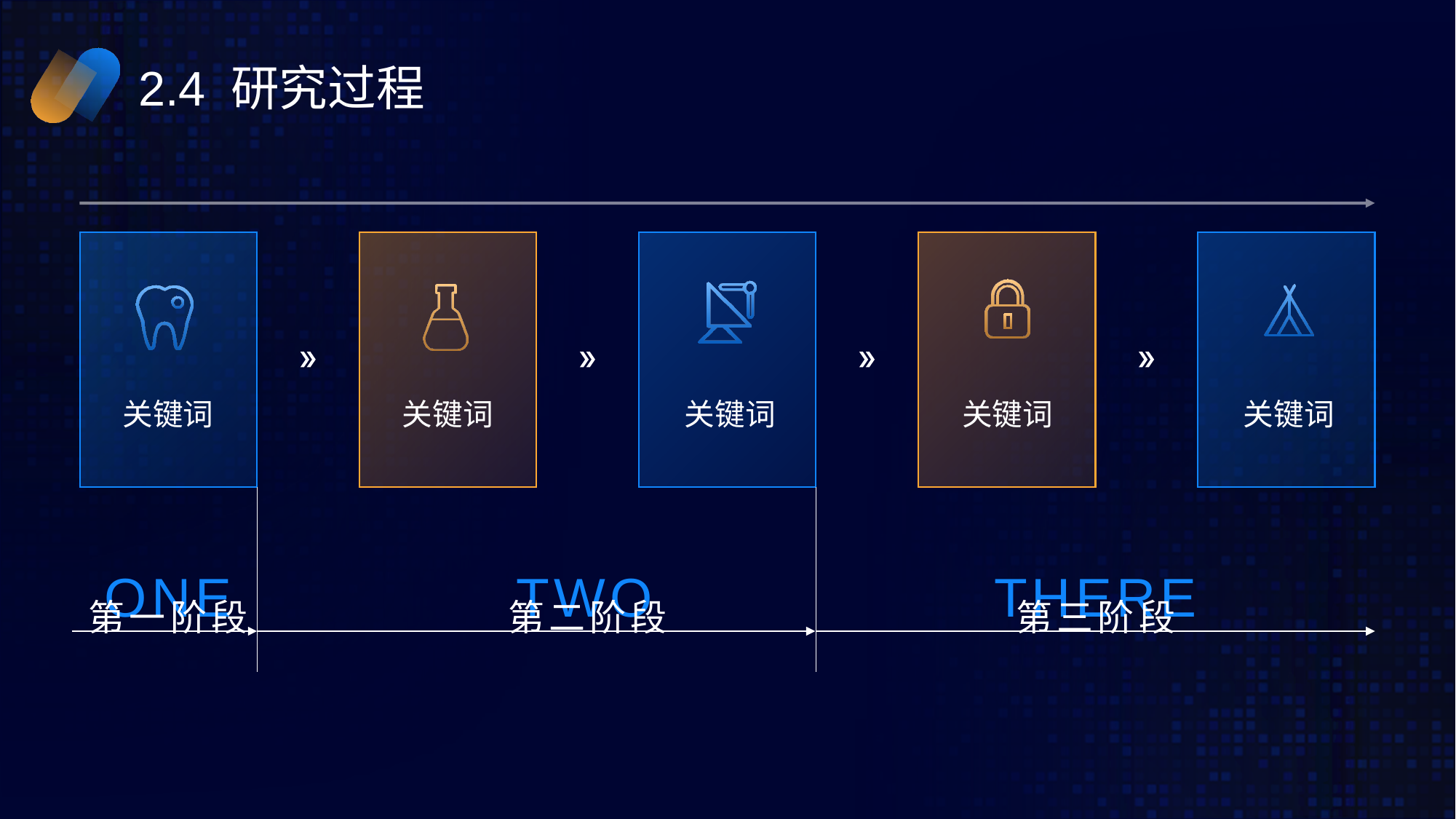

# 2.4 研究过程

关键词
关键词
关键词
关键词
关键词
ONE
TWO
THERE
第一阶段
第二阶段
第三阶段